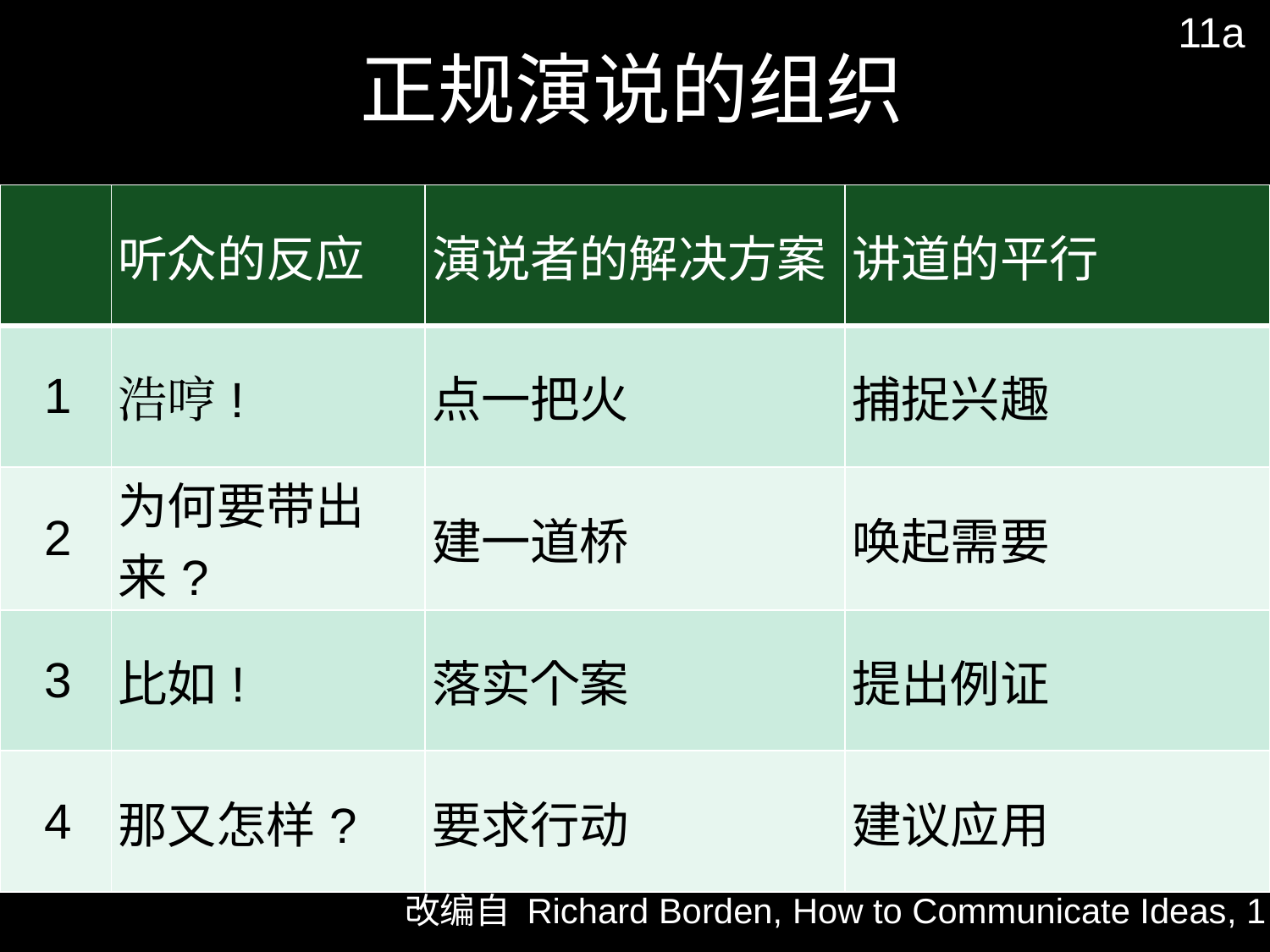

# 正规演说的组织
11a
|  | 听众的反应 | 演说者的解决方案 | 讲道的平行 |
| --- | --- | --- | --- |
| 1 | 浩哼! | 点一把火 | 捕捉兴趣 |
| 2 | 为何要带出来? | 建一道桥 | 唤起需要 |
| 3 | 比如! | 落实个案 | 提出例证 |
| 4 | 那又怎样? | 要求行动 | 建议应用 |
改编自 Richard Borden, How to Communicate Ideas, 1